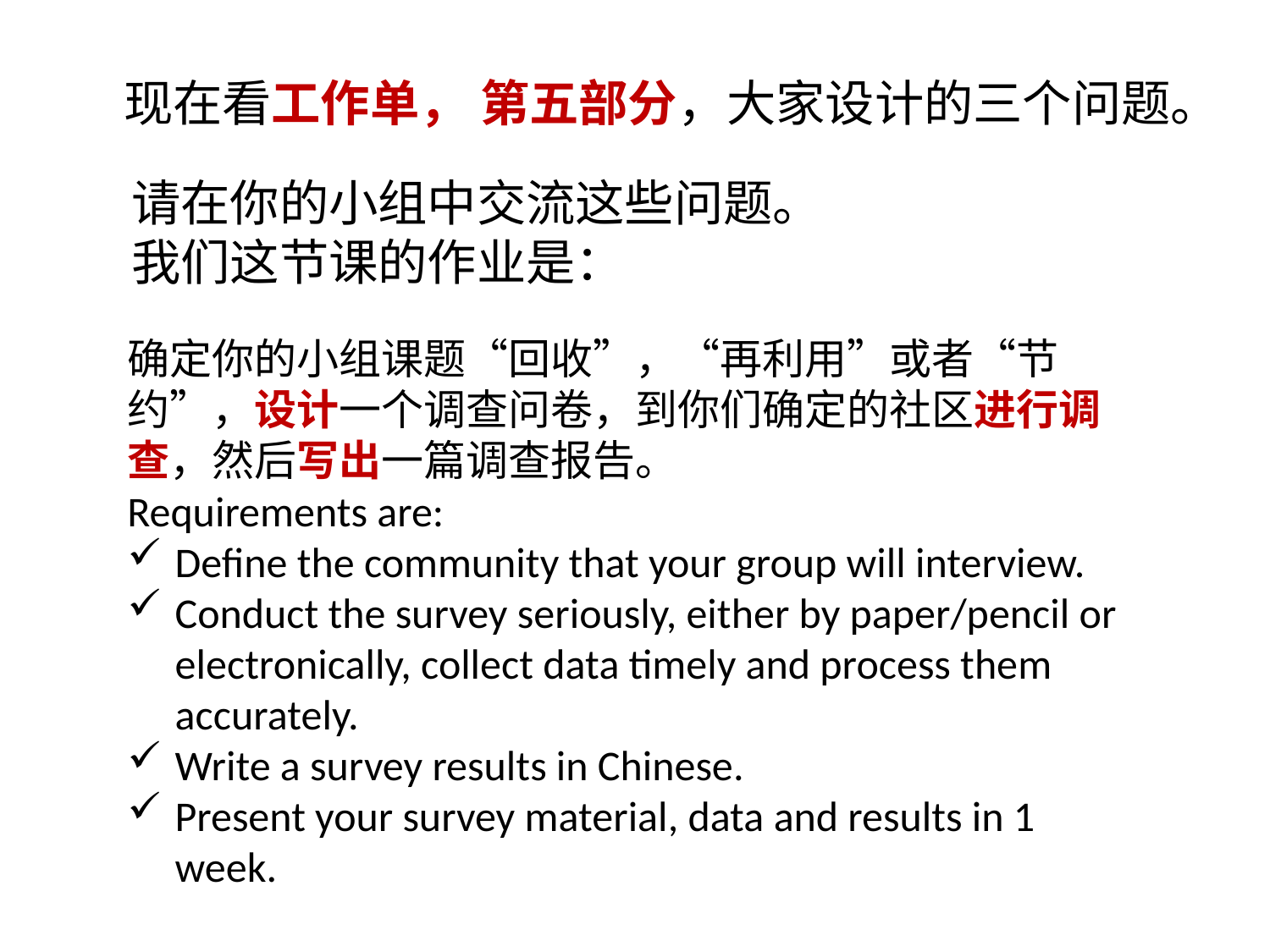

现在看工作单， 第五部分，大家设计的三个问题。
请在你的小组中交流这些问题。
我们这节课的作业是：
确定你的小组课题“回收”，“再利用”或者“节约”，设计一个调查问卷，到你们确定的社区进行调查，然后写出一篇调查报告。
Requirements are:
Define the community that your group will interview.
Conduct the survey seriously, either by paper/pencil or electronically, collect data timely and process them accurately.
Write a survey results in Chinese.
Present your survey material, data and results in 1 week.